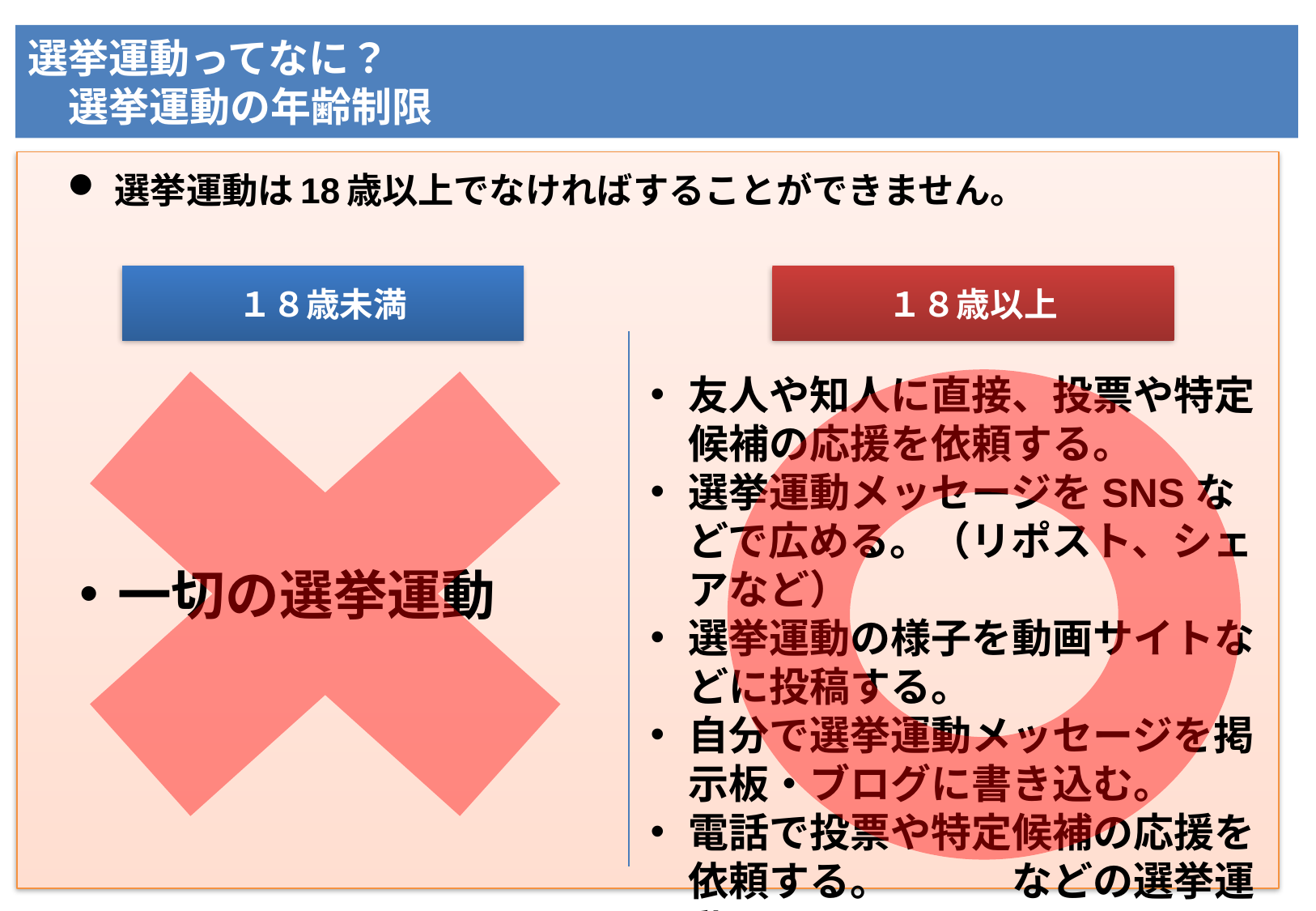

# 選挙運動ってなに？ 　選挙運動の年齢制限
選挙運動は18歳以上でなければすることができません。

１８歳未満
１８歳以上

友人や知人に直接、投票や特定候補の応援を依頼する。
選挙運動メッセージをSNSなどで広める。（リポスト、シェアなど）
選挙運動の様子を動画サイトなどに投稿する。
自分で選挙運動メッセージを掲示板・ブログに書き込む。
電話で投票や特定候補の応援を依頼する。　　　などの選挙運動

一切の選挙運動